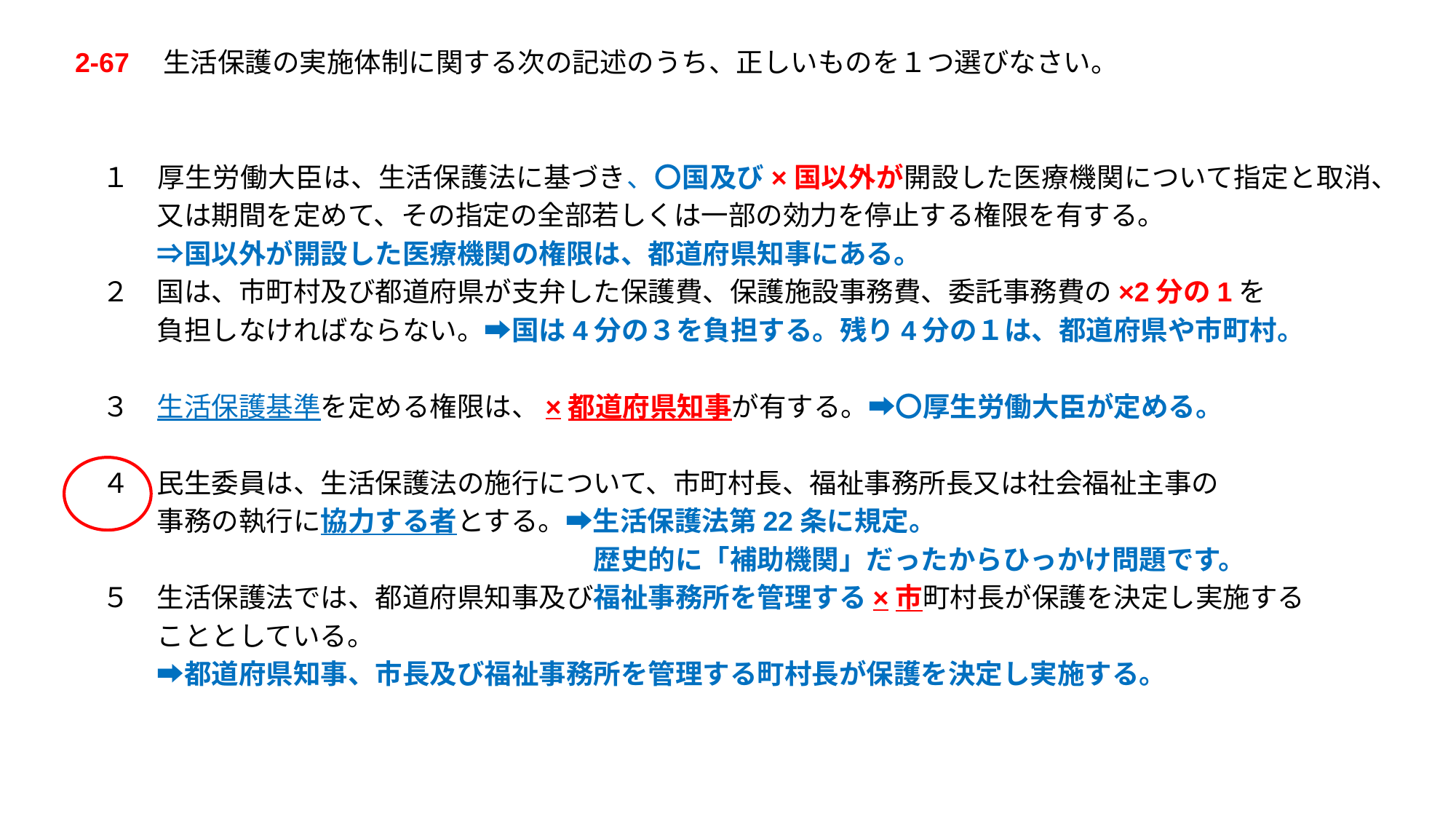

2-67　生活保護の実施体制に関する次の記述のうち、正しいものを１つ選びなさい。

　１　厚生労働大臣は、生活保護法に基づき、〇国及び×国以外が開設した医療機関について指定と取消、
　　　又は期間を定めて、その指定の全部若しくは一部の効力を停止する権限を有する。
　　　⇒国以外が開設した医療機関の権限は、都道府県知事にある。
　２　国は、市町村及び都道府県が支弁した保護費、保護施設事務費、委託事務費の×2分の1を
　　　負担しなければならない。➡国は4分の３を負担する。残り4分の１は、都道府県や市町村。

　３　生活保護基準を定める権限は、×都道府県知事が有する。➡〇厚生労働大臣が定める。

　４　民生委員は、生活保護法の施行について、市町村長、福祉事務所長又は社会福祉主事の
　　　事務の執行に協力する者とする。➡生活保護法第22条に規定。
　　　　　　　　　　　　　　　　　　　歴史的に「補助機関」だったからひっかけ問題です。
　５　生活保護法では、都道府県知事及び福祉事務所を管理する×市町村長が保護を決定し実施する
　　　こととしている。
　　　➡都道府県知事、市長及び福祉事務所を管理する町村長が保護を決定し実施する。